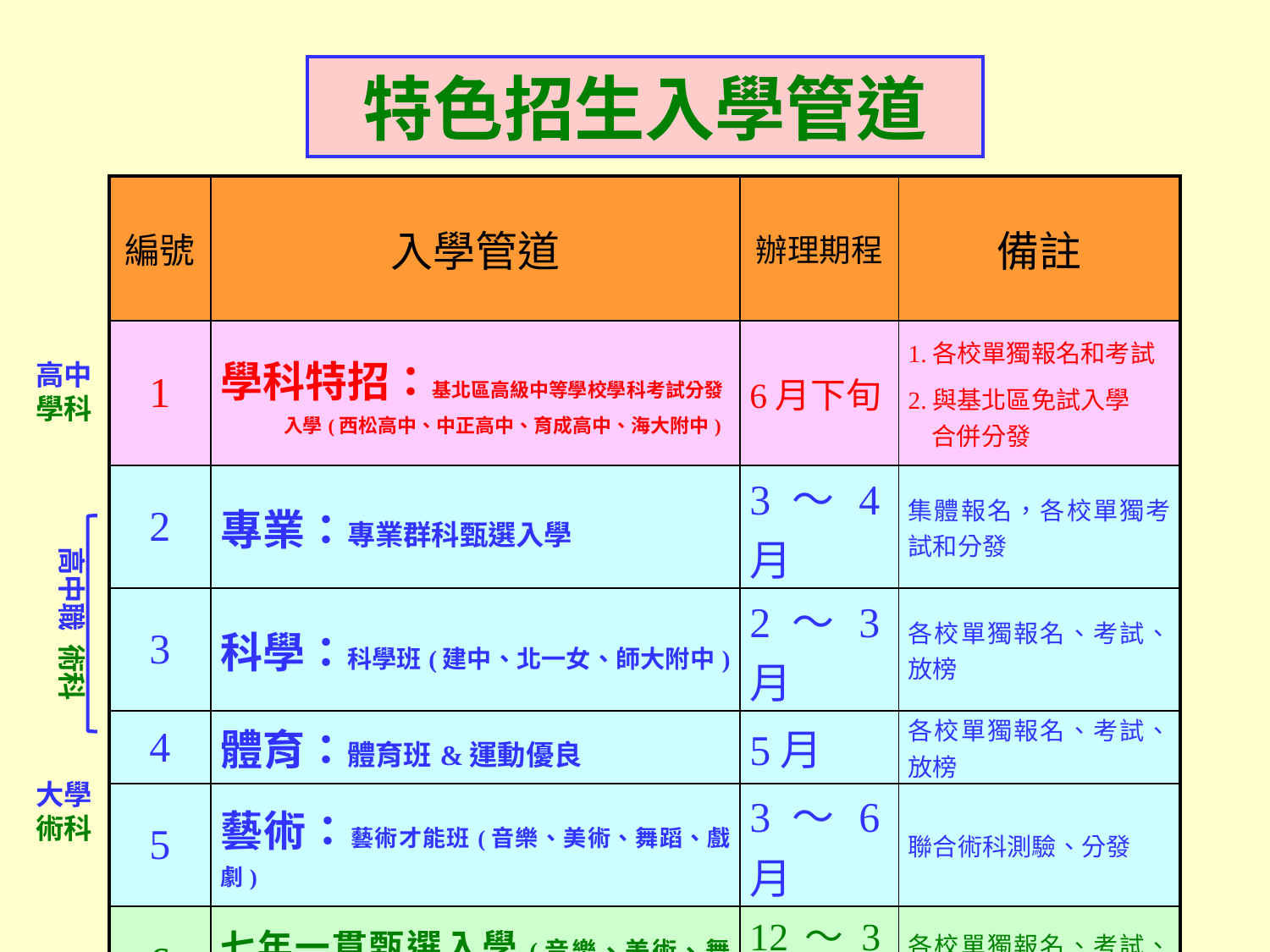

特色招生入學管道
| 編號 | 入學管道 | 辦理期程 | 備註 |
| --- | --- | --- | --- |
| 1 | 學科特招：基北區高級中等學校學科考試分發 入學(西松高中、中正高中、育成高中、海大附中) | 6月下旬 | 1.各校單獨報名和考試 2.與基北區免試入學 合併分發 |
| 2 | 專業：專業群科甄選入學 | 3〜4月 | 集體報名，各校單獨考試和分發 |
| 3 | 科學：科學班(建中、北一女、師大附中) | 2〜3月 | 各校單獨報名、考試、放榜 |
| 4 | 體育：體育班&運動優良 | 5月 | 各校單獨報名、考試、放榜 |
| 5 | 藝術：藝術才能班(音樂、美術、舞蹈、戲劇) | 3〜6月 | 聯合術科測驗、分發 |
| 6 | 七年一貫甄選入學(音樂、美術、舞蹈) | 12〜3月 | 各校單獨報名、考試、放榜 |
高中
學科
高中職  術科

大學
術科